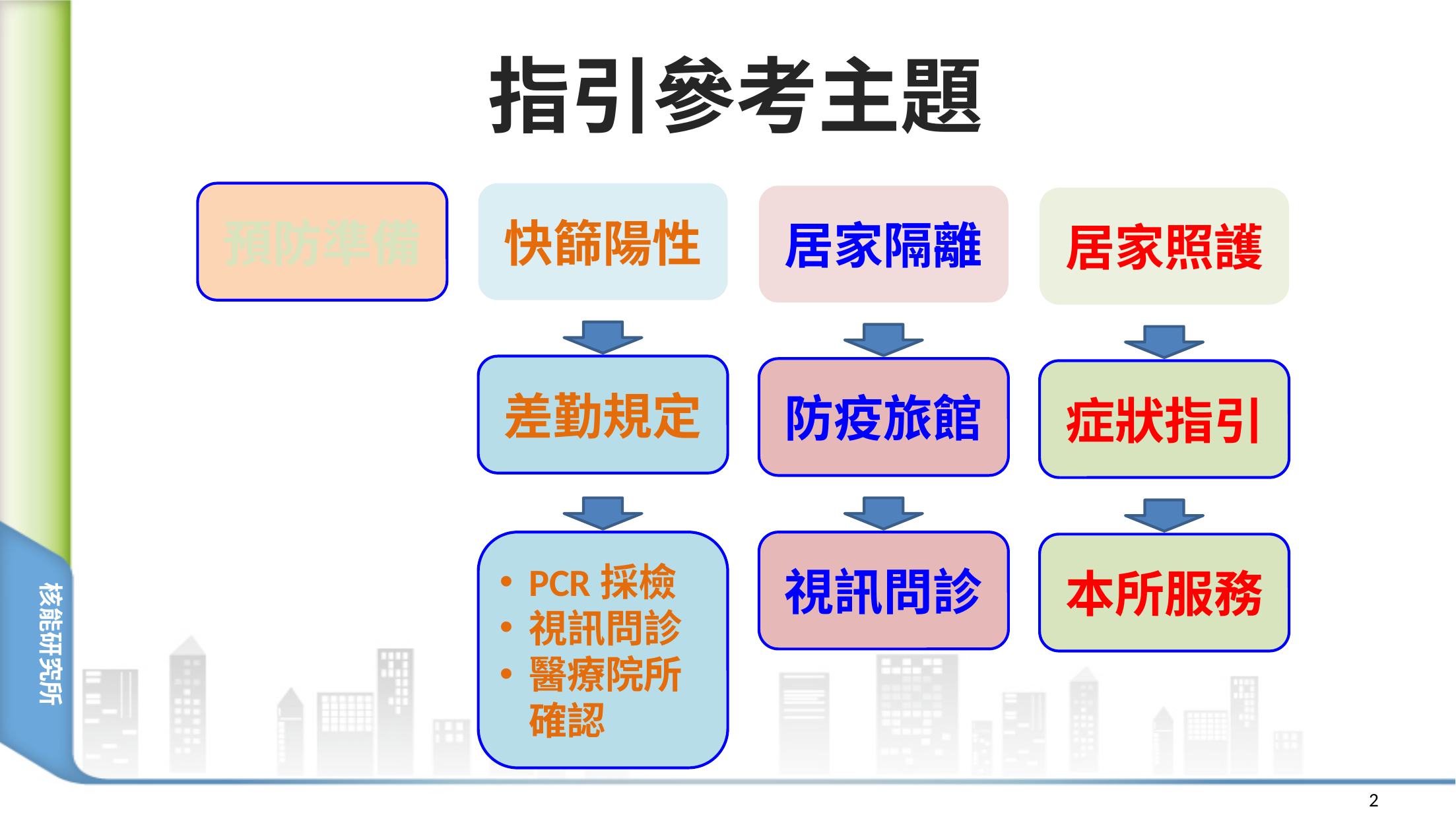

# 指引參考主題
預防準備
快篩陽性
居家隔離
居家照護

差勤規定
防疫旅館
症狀指引

PCR採檢
視訊問診
醫療院所確認
視訊問診
本所服務
2